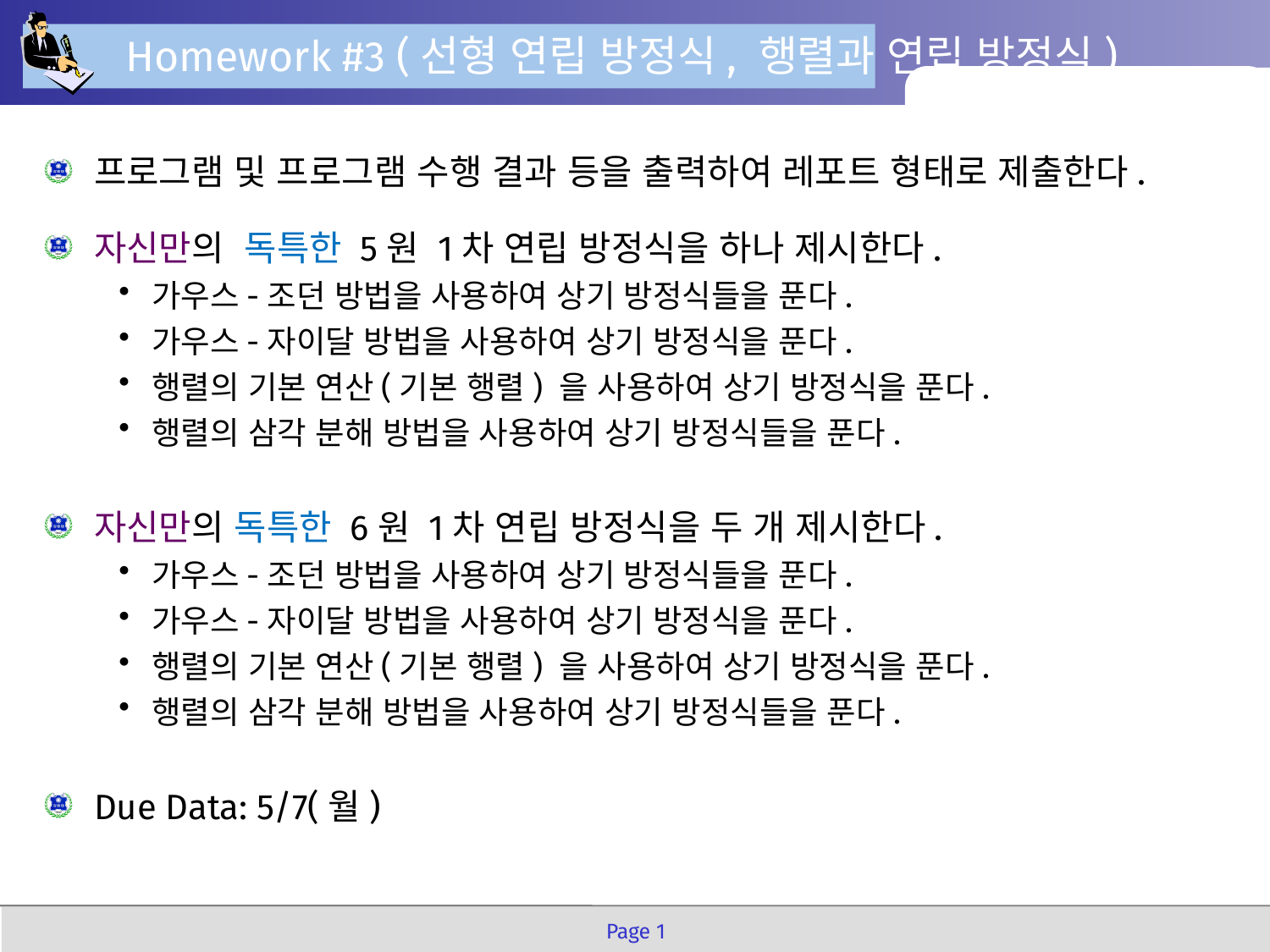

Homework #3 (선형 연립 방정식, 행렬과 연립 방정식)
프로그램 및 프로그램 수행 결과 등을 출력하여 레포트 형태로 제출한다.

자신만의  독특한 5원 1차 연립 방정식을 하나 제시한다.
가우스-조던 방법을 사용하여 상기 방정식들을 푼다.
가우스-자이달 방법을 사용하여 상기 방정식을 푼다.
행렬의 기본 연산(기본 행렬) 을 사용하여 상기 방정식을 푼다.
행렬의 삼각 분해 방법을 사용하여 상기 방정식들을 푼다.

자신만의 독특한 6원 1차 연립 방정식을 두 개 제시한다.
가우스-조던 방법을 사용하여 상기 방정식들을 푼다.
가우스-자이달 방법을 사용하여 상기 방정식을 푼다.
행렬의 기본 연산(기본 행렬) 을 사용하여 상기 방정식을 푼다.
행렬의 삼각 분해 방법을 사용하여 상기 방정식들을 푼다.

Due Data: 5/7(월)
Page 1